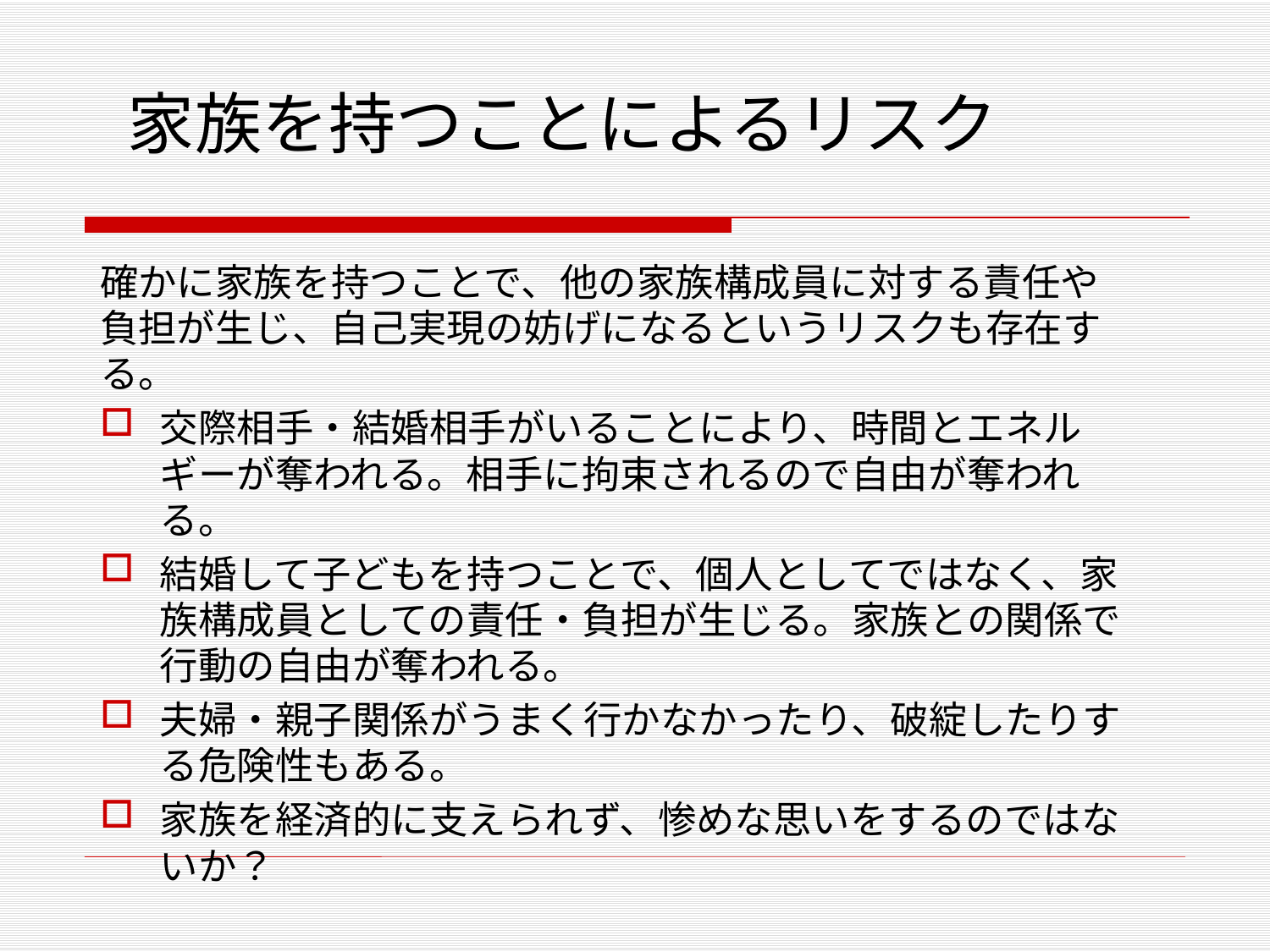

# 家族を持つことによるリスク
確かに家族を持つことで、他の家族構成員に対する責任や負担が生じ、自己実現の妨げになるというリスクも存在する。
交際相手・結婚相手がいることにより、時間とエネルギーが奪われる。相手に拘束されるので自由が奪われる。
結婚して子どもを持つことで、個人としてではなく、家族構成員としての責任・負担が生じる。家族との関係で行動の自由が奪われる。
夫婦・親子関係がうまく行かなかったり、破綻したりする危険性もある。
家族を経済的に支えられず、惨めな思いをするのではないか？